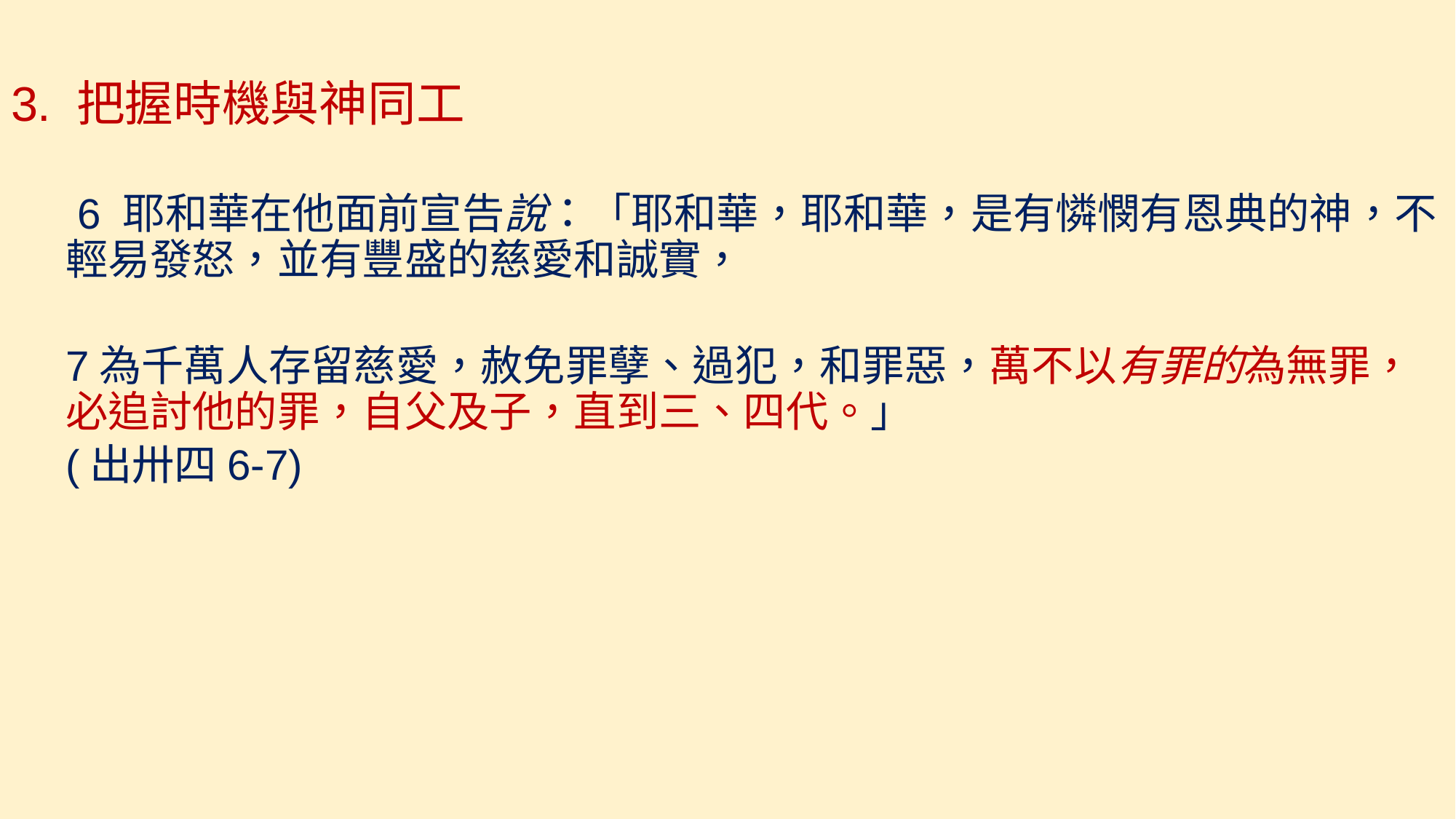

3. 把握時機與神同工

 6 耶和華在他面前宣告說：「耶和華，耶和華，是有憐憫有恩典的神，不輕易發怒，並有豐盛的慈愛和誠實，

7為千萬人存留慈愛，赦免罪孽、過犯，和罪惡，萬不以有罪的為無罪，必追討他的罪，自父及子，直到三、四代。」
(出卅四6-7)